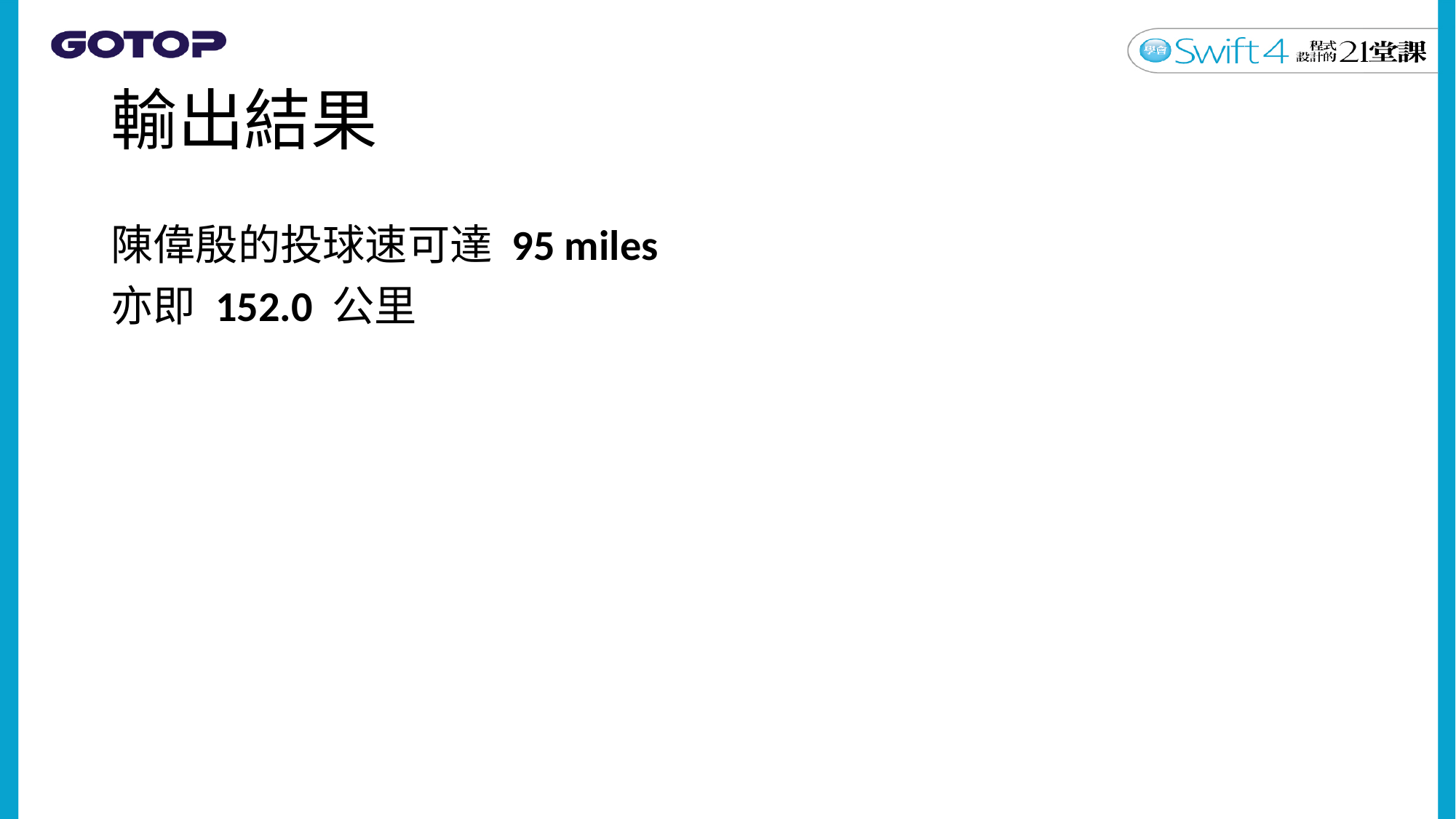

# 輸出結果
陳偉殷的投球速可達 95 miles
亦即 152.0 公里